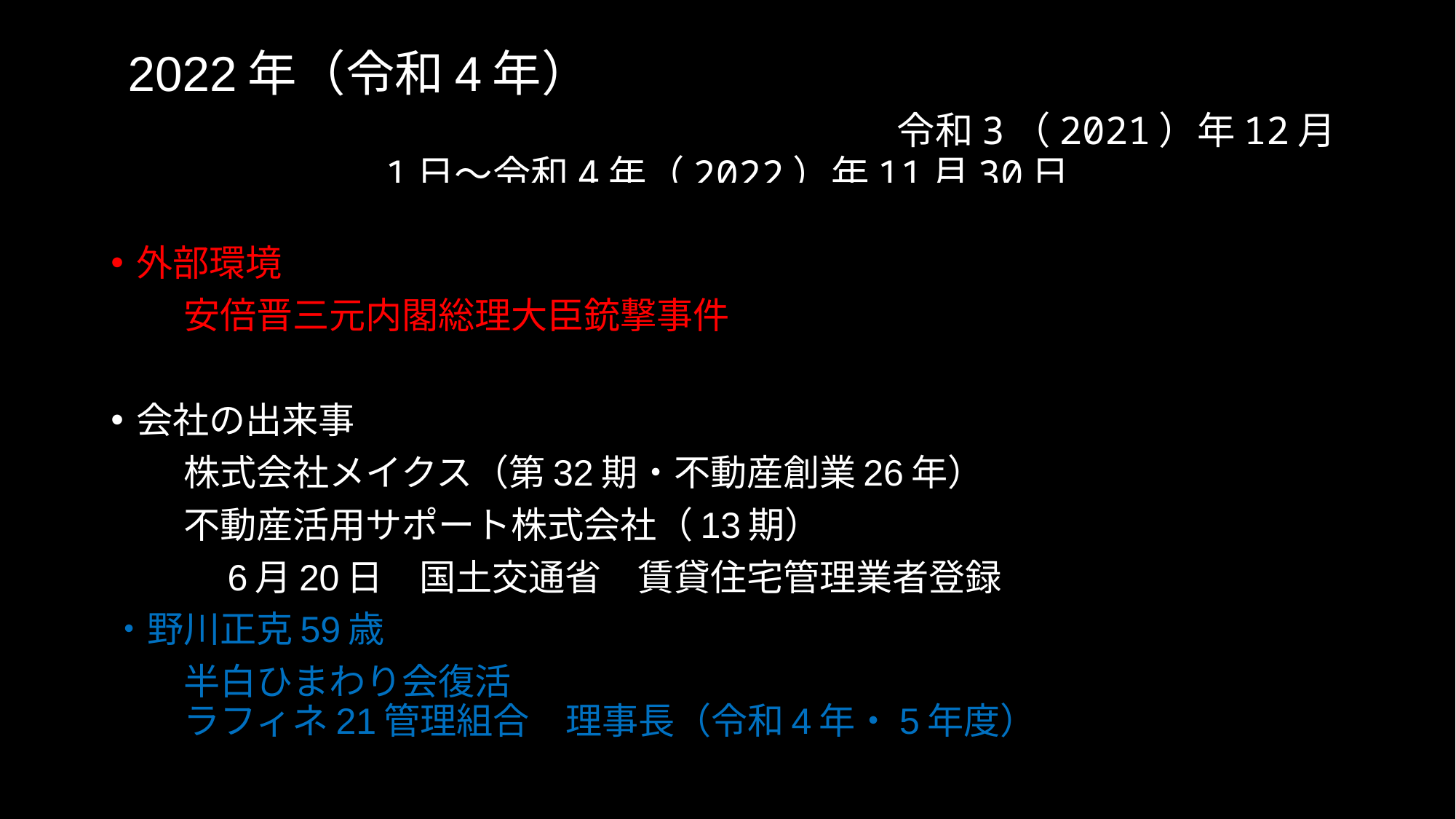

# 2022年（令和4年）　　　　　　　　　　　　　　　　　　　　　　　　　　　　　　　令和3（2021）年12月1日～令和4年（2022）年11月30日

外部環境
　　安倍晋三元内閣総理大臣銃撃事件

会社の出来事
　　株式会社メイクス（第32期・不動産創業26年）
　　不動産活用サポート株式会社（13期）
　　　6月20日　国土交通省　賃貸住宅管理業者登録
・野川正克59歳
　　半白ひまわり会復活
　　ラフィネ21管理組合　理事長（令和4年・5年度）